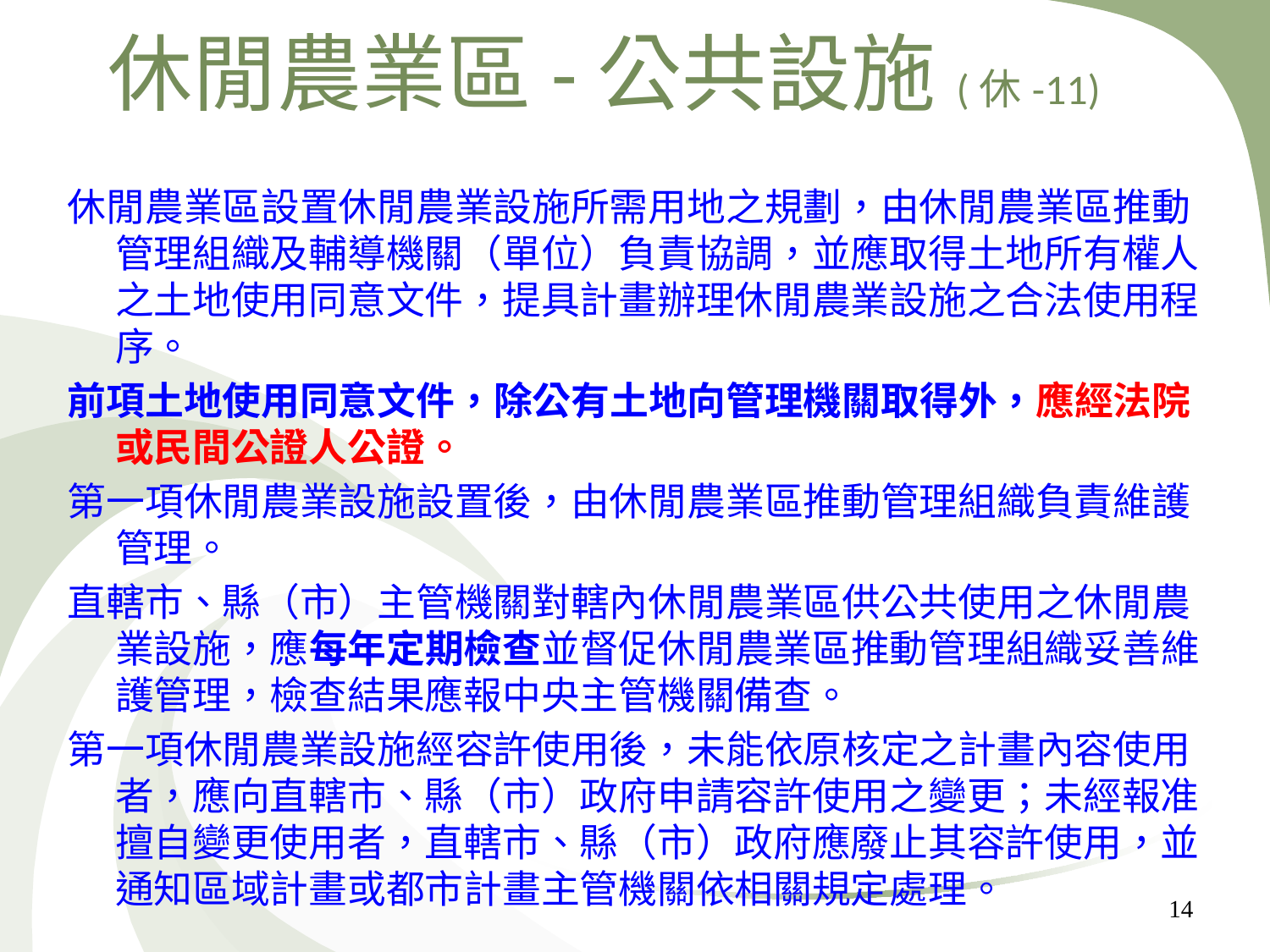

休閒農業區-公共設施(休-11)
休閒農業區設置休閒農業設施所需用地之規劃，由休閒農業區推動管理組織及輔導機關（單位）負責協調，並應取得土地所有權人之土地使用同意文件，提具計畫辦理休閒農業設施之合法使用程序。
前項土地使用同意文件，除公有土地向管理機關取得外，應經法院或民間公證人公證。
第一項休閒農業設施設置後，由休閒農業區推動管理組織負責維護管理。
直轄市、縣（市）主管機關對轄內休閒農業區供公共使用之休閒農業設施，應每年定期檢查並督促休閒農業區推動管理組織妥善維護管理，檢查結果應報中央主管機關備查。
第一項休閒農業設施經容許使用後，未能依原核定之計畫內容使用者，應向直轄市、縣（市）政府申請容許使用之變更；未經報准擅自變更使用者，直轄市、縣（市）政府應廢止其容許使用，並通知區域計畫或都市計畫主管機關依相關規定處理。

14